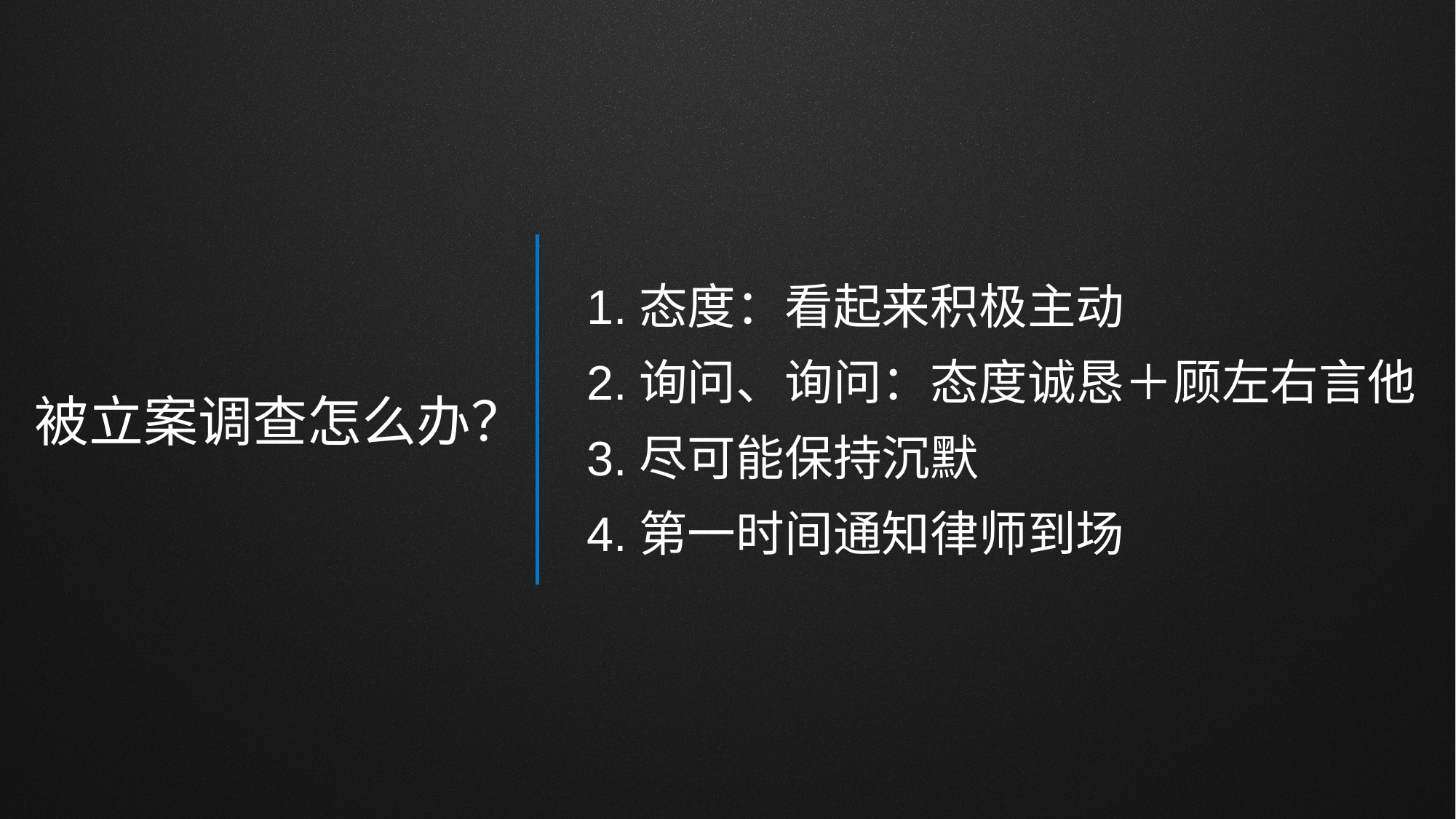

1.态度：看起来积极主动
2.询问、询问：态度诚恳＋顾左右言他
3.尽可能保持沉默
4.第一时间通知律师到场

被立案调查怎么办？